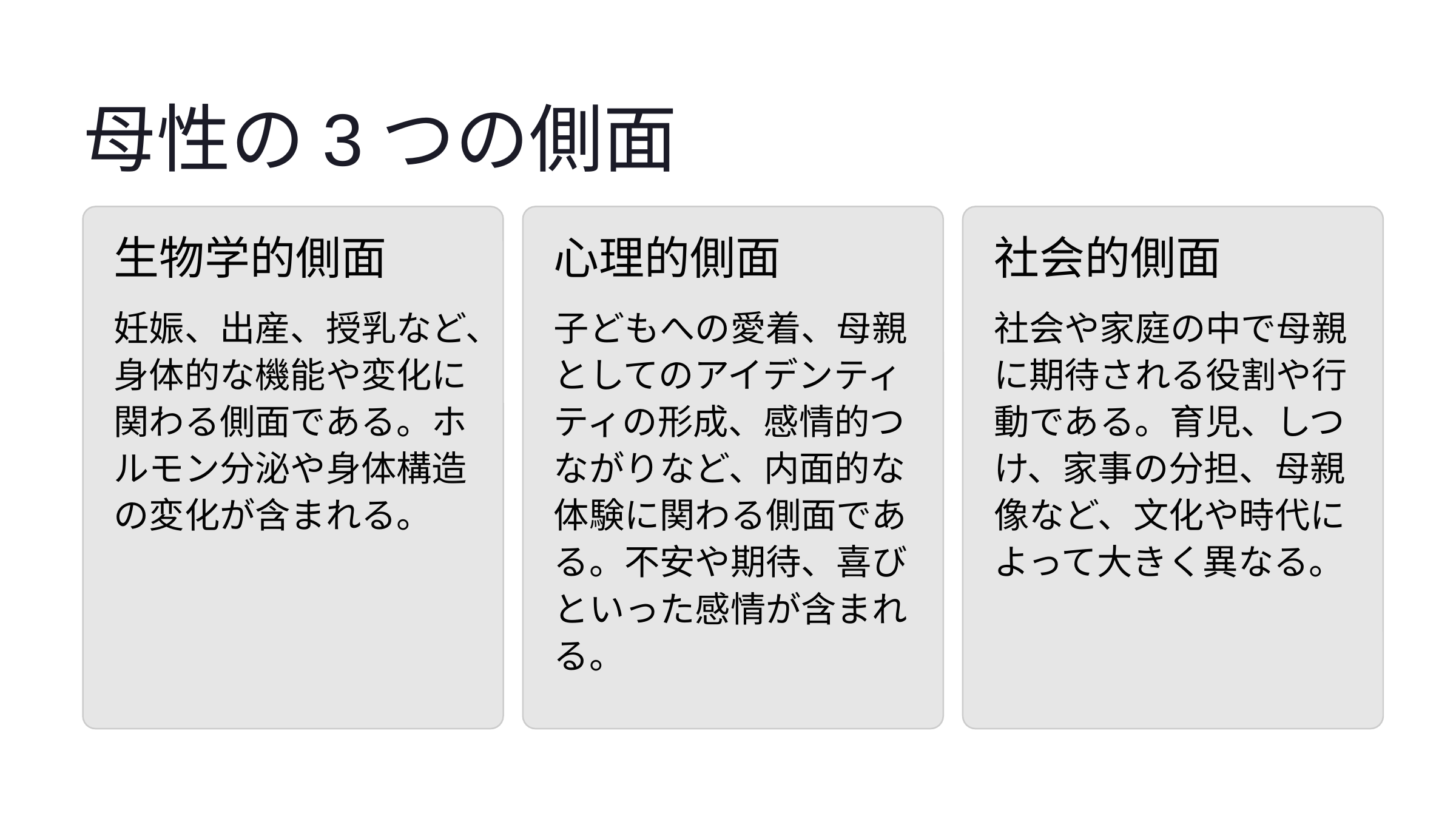

母性の3つの側面

生物学的側面
心理的側面
社会的側面
妊娠、出産、授乳など、身体的な機能や変化に関わる側面である。ホルモン分泌や身体構造の変化が含まれる。
子どもへの愛着、母親としてのアイデンティティの形成、感情的つながりなど、内面的な体験に関わる側面である。不安や期待、喜びといった感情が含まれる。
社会や家庭の中で母親に期待される役割や行動である。育児、しつけ、家事の分担、母親像など、文化や時代によって大きく異なる。